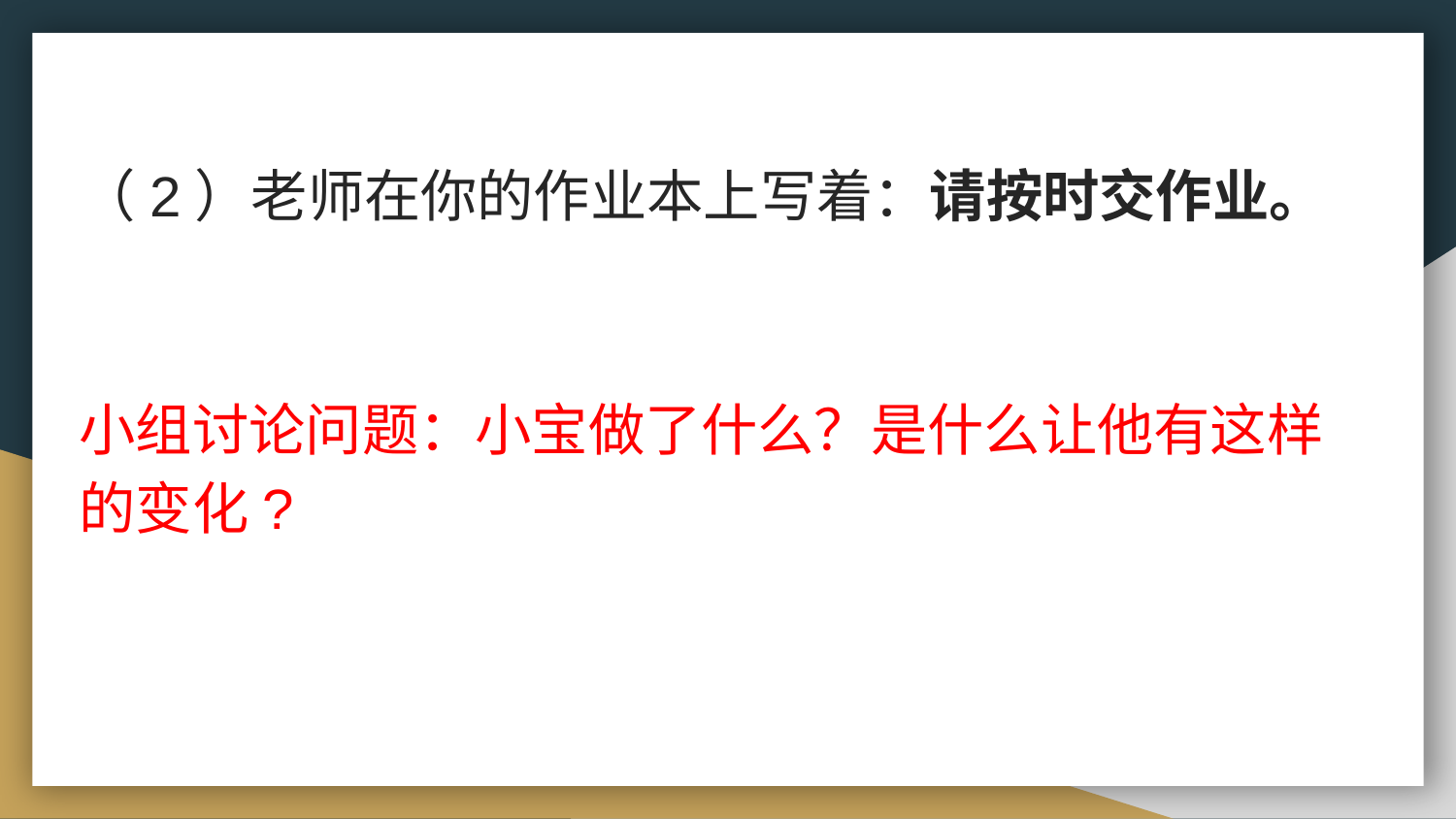

（2）老师在你的作业本上写着：请按时交作业。

小组讨论问题：小宝做了什么？是什么让他有这样的变化?